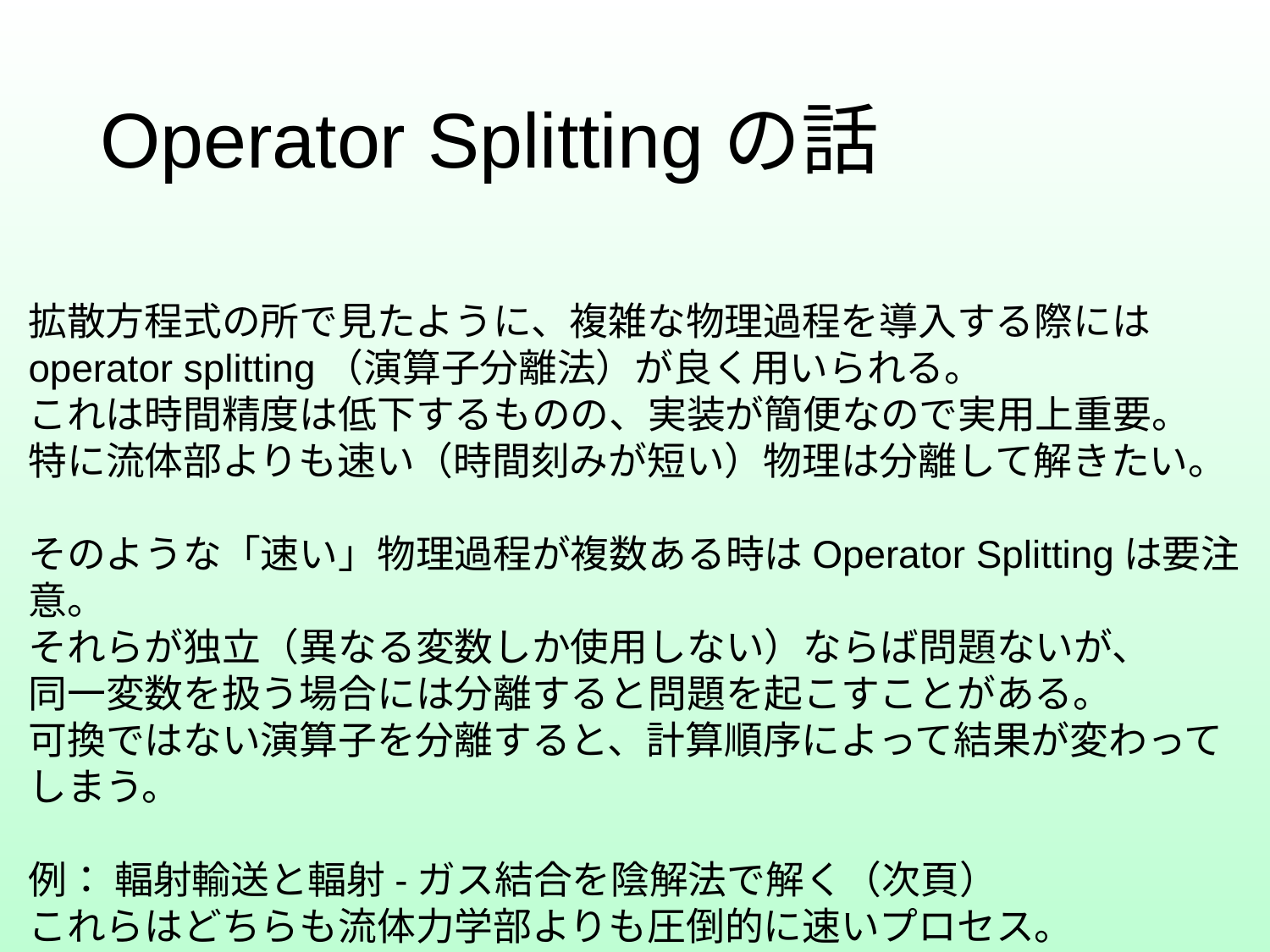

# Operator Splittingの話
拡散方程式の所で見たように、複雑な物理過程を導入する際には
operator splitting（演算子分離法）が良く用いられる。
これは時間精度は低下するものの、実装が簡便なので実用上重要。
特に流体部よりも速い（時間刻みが短い）物理は分離して解きたい。

そのような「速い」物理過程が複数ある時はOperator Splittingは要注意。
それらが独立（異なる変数しか使用しない）ならば問題ないが、
同一変数を扱う場合には分離すると問題を起こすことがある。
可換ではない演算子を分離すると、計算順序によって結果が変わってしまう。

例： 輻射輸送と輻射-ガス結合を陰解法で解く（次頁）
これらはどちらも流体力学部よりも圧倒的に速いプロセス。